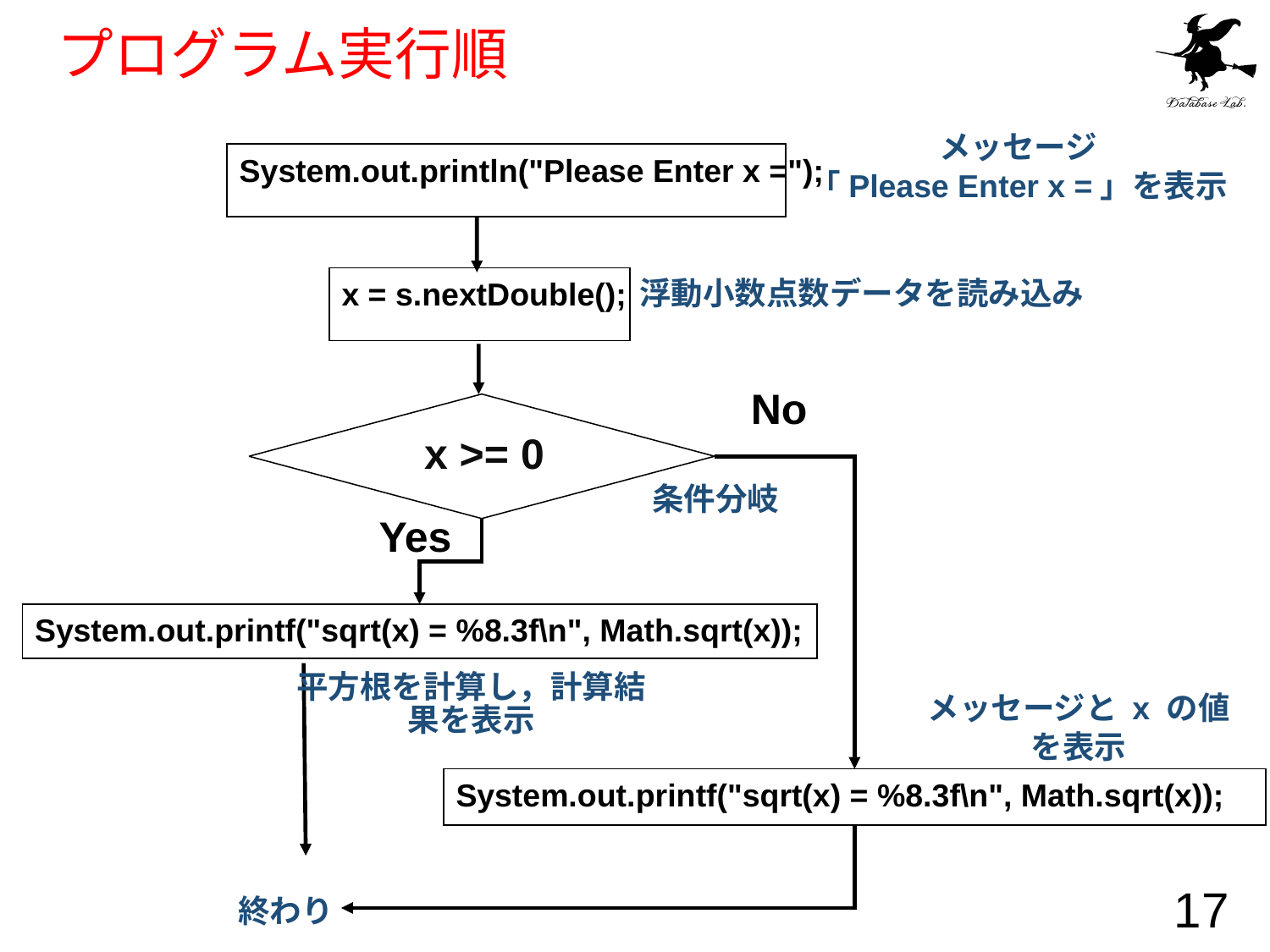

# プログラム実行順
メッセージ
「Please Enter x =」を表示
System.out.println("Please Enter x =");

x = s.nextDouble();

浮動小数点数データを読み込み

No

       x >= 0
条件分岐
Yes
System.out.printf("sqrt(x) = %8.3f\n", Math.sqrt(x));

平方根を計算し，計算結果を表示
メッセージと x の値
を表示

System.out.printf("sqrt(x) = %8.3f\n", Math.sqrt(x));

17
終わり